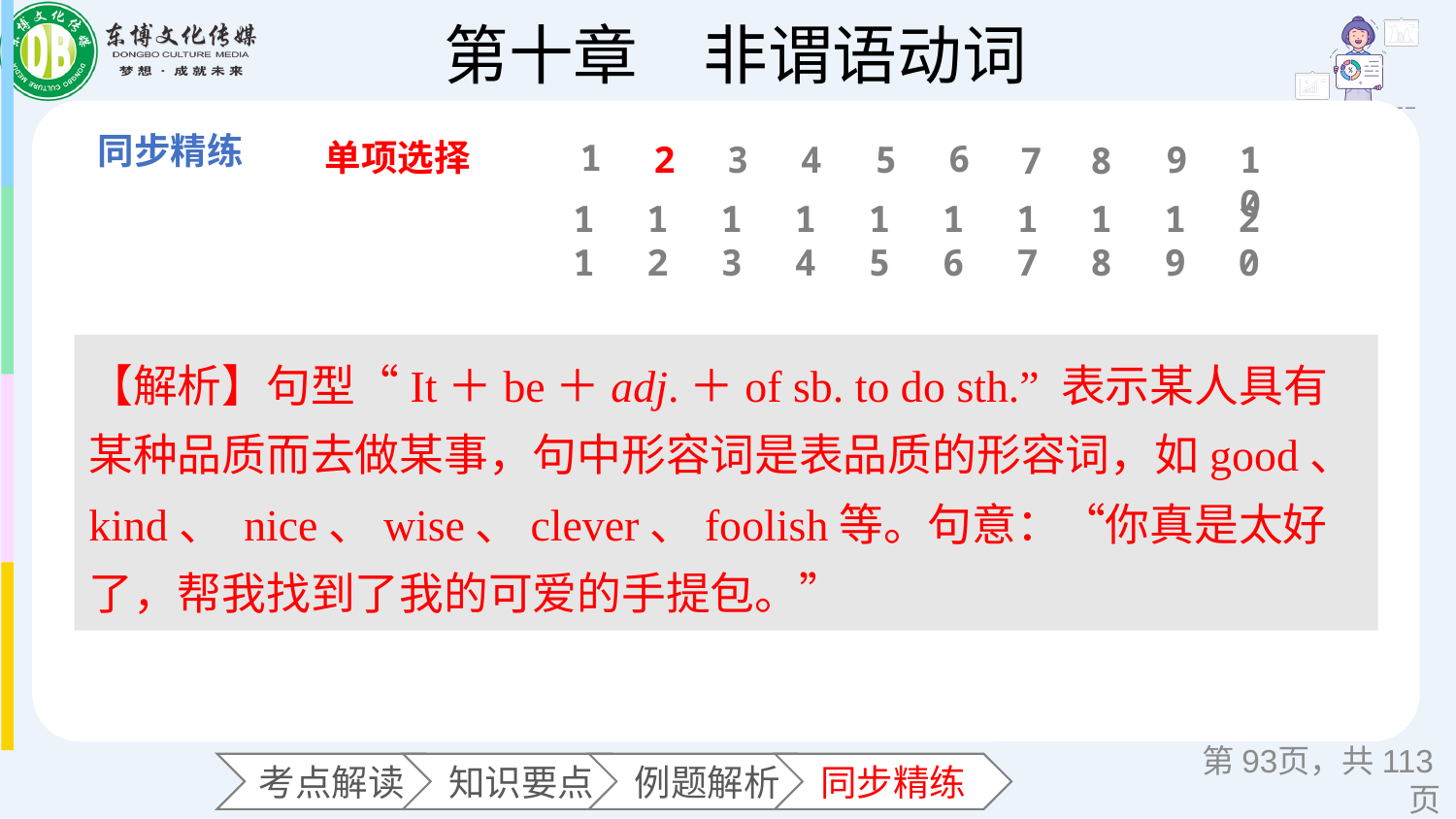

单项选择
1
6
2
3
4
5
9
10
7
8
11
12
13
14
15
16
17
18
19
20
【解析】句型“It＋be＋adj.＋of sb. to do sth.” 表示某人具有某种品质而去做某事，句中形容词是表品质的形容词，如good、kind、 nice、wise、clever、foolish等。句意：“你真是太好了，帮我找到了我的可爱的手提包。”
第93页，共113页